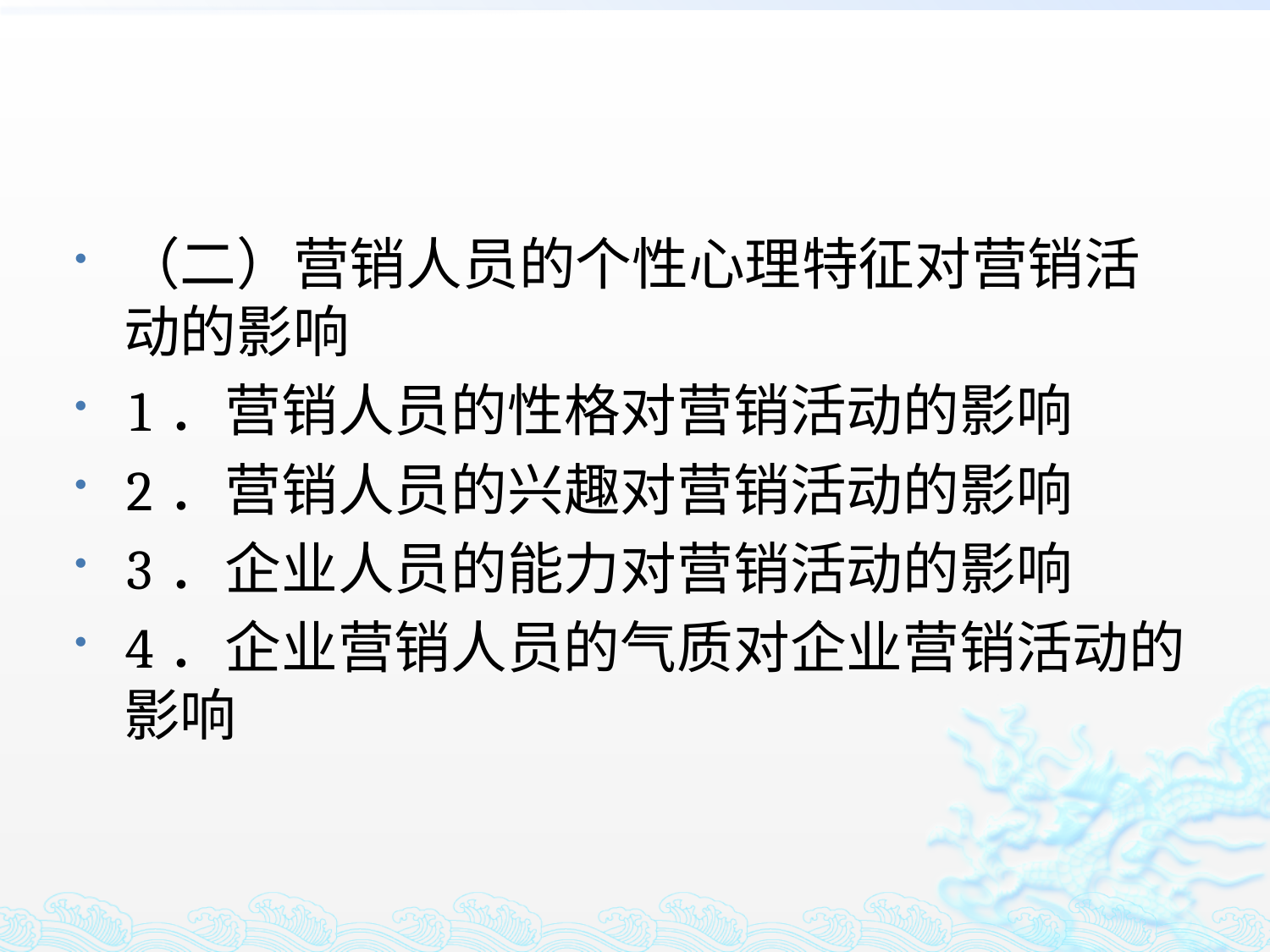

#
（二）营销人员的个性心理特征对营销活动的影响
1．营销人员的性格对营销活动的影响
2．营销人员的兴趣对营销活动的影响
3．企业人员的能力对营销活动的影响
4．企业营销人员的气质对企业营销活动的影响